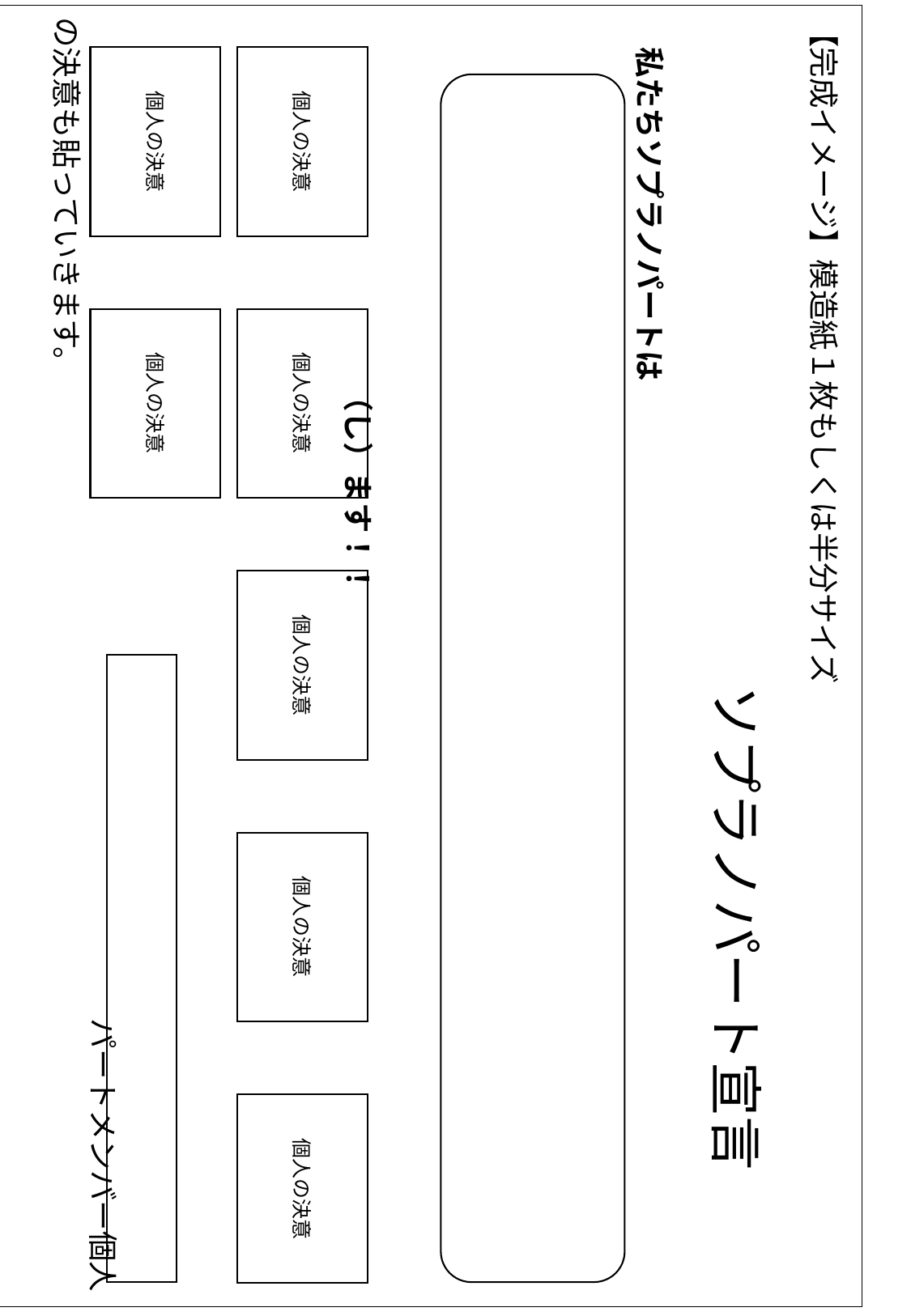

個人の決意

個人の決意
【完成イメージ】模造紙１枚もしくは半分サイズ

　　　　　　　　　　　　　　　　　　　　　　ソプラノパート宣言

　私たちソプラノパートは

　　　　　　　　　　　　　　　　　　　　　　　　　　　　　　　　　　　　　　　　　　　　　　　　　　　　　　（し）ます！！

　　　　　　　　　　　　　　　　　　　　　　　　　　　　　　　　　パートメンバー個人の決意も貼っていきます。

個人の決意

個人の決意

個人の決意

個人の決意

個人の決意